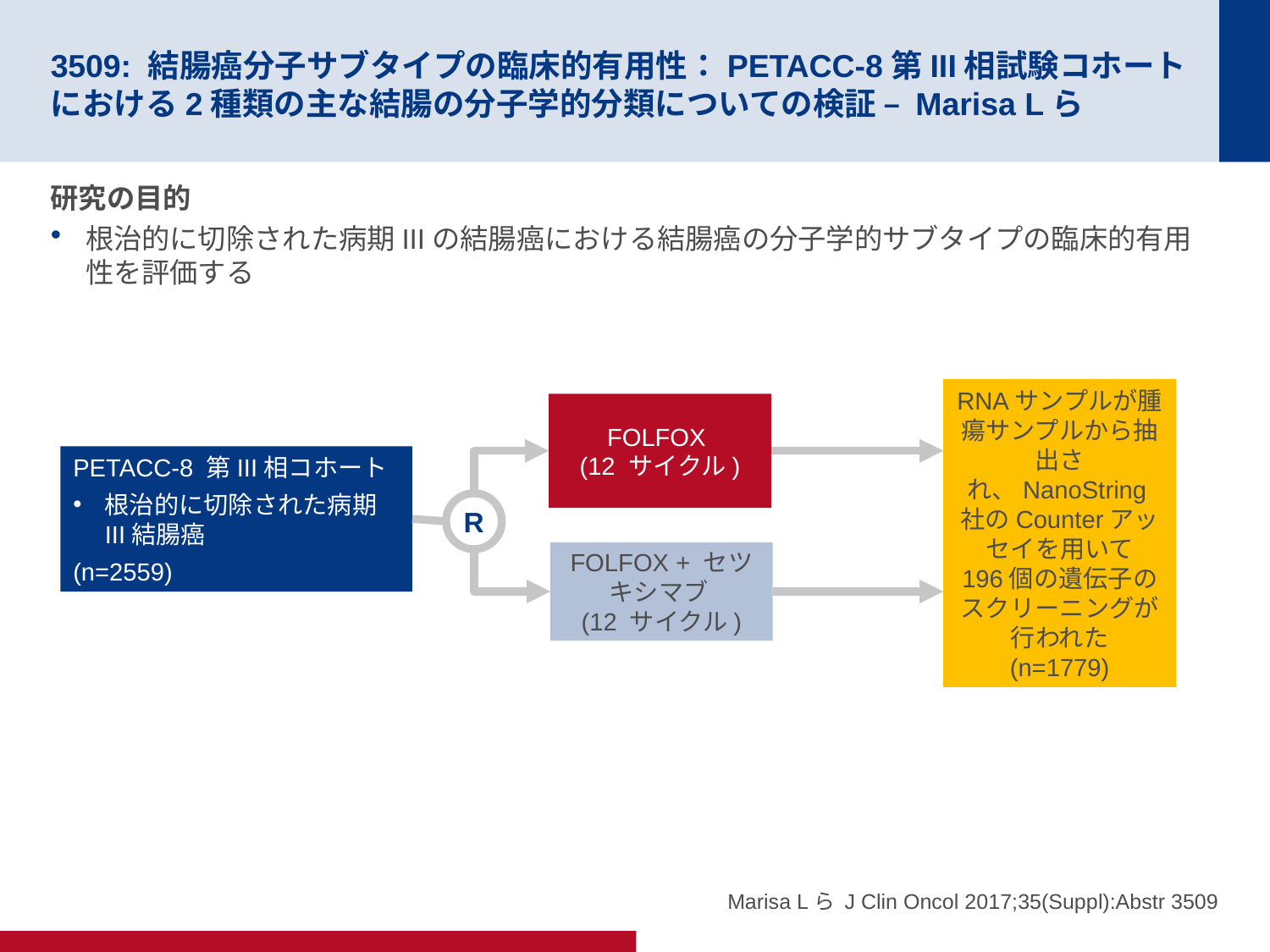

# 3509: 結腸癌分子サブタイプの臨床的有用性：PETACC-8第III相試験コホートにおける2種類の主な結腸の分子学的分類についての検証 – Marisa Lら
研究の目的
根治的に切除された病期IIIの結腸癌における結腸癌の分子学的サブタイプの臨床的有用性を評価する
RNAサンプルが腫瘍サンプルから抽出され、NanoString社のCounterアッセイを用いて
196個の遺伝子のスクリーニングが行われた
(n=1779)
FOLFOX
(12 サイクル)
PETACC-8 第III相コホート
根治的に切除された病期III結腸癌
(n=2559)
R
FOLFOX + セツキシマブ
(12 サイクル)
Marisa Lら J Clin Oncol 2017;35(Suppl):Abstr 3509